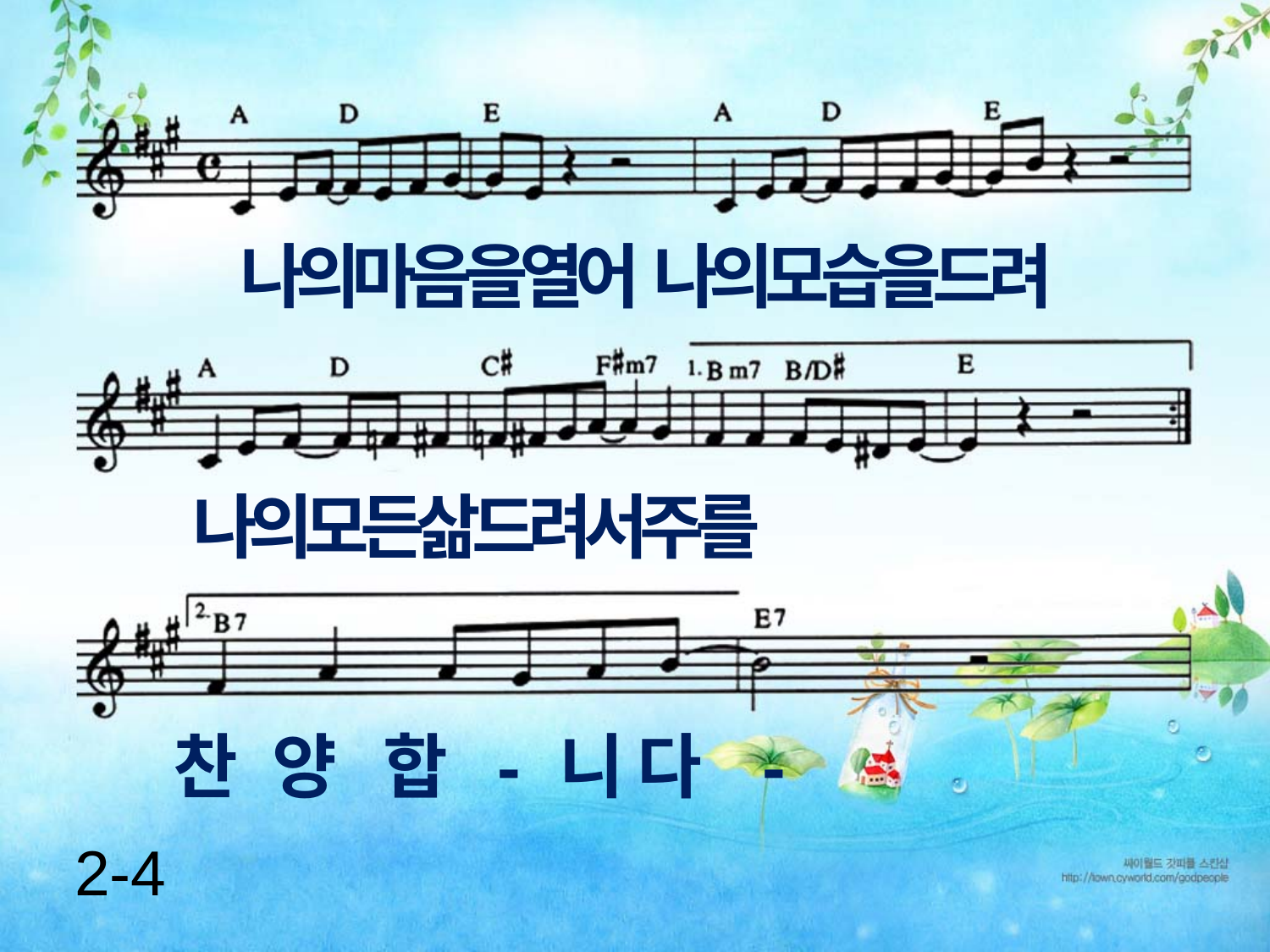

나의마음을열어  나의모습을드려
나의모든삶드려서주를
찬    양     합   -  니  다    -
2-4